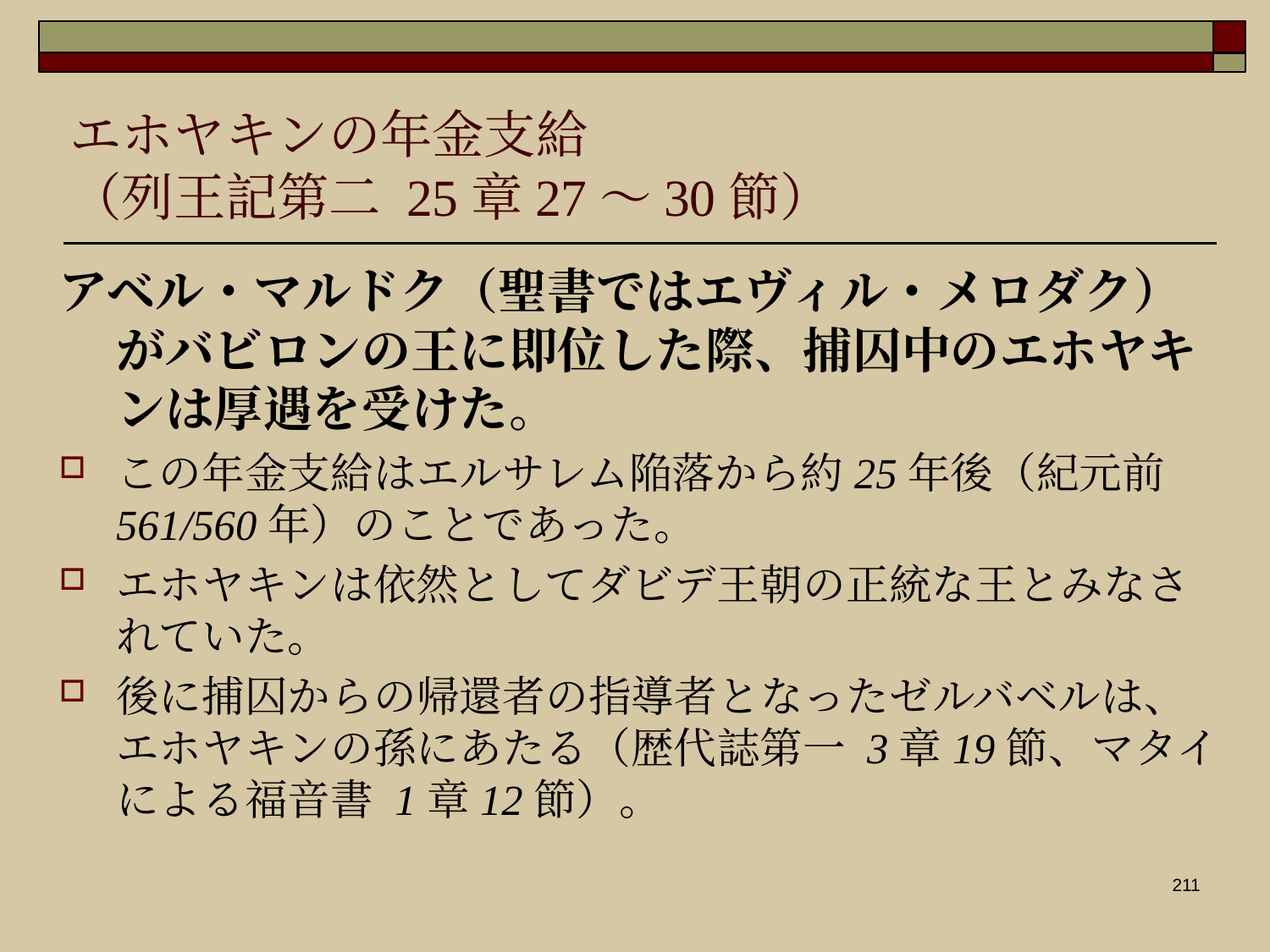

エホヤキンの年金支給
（列王記第二 25章27〜30節）
アベル・マルドク（聖書ではエヴィル・メロダク）がバビロンの王に即位した際、捕囚中のエホヤキンは厚遇を受けた。
この年金支給はエルサレム陥落から約25年後（紀元前561/560年）のことであった。
エホヤキンは依然としてダビデ王朝の正統な王とみなされていた。
後に捕囚からの帰還者の指導者となったゼルバベルは、エホヤキンの孫にあたる（歴代誌第一 3章19節、マタイによる福音書 1章12節）。
211